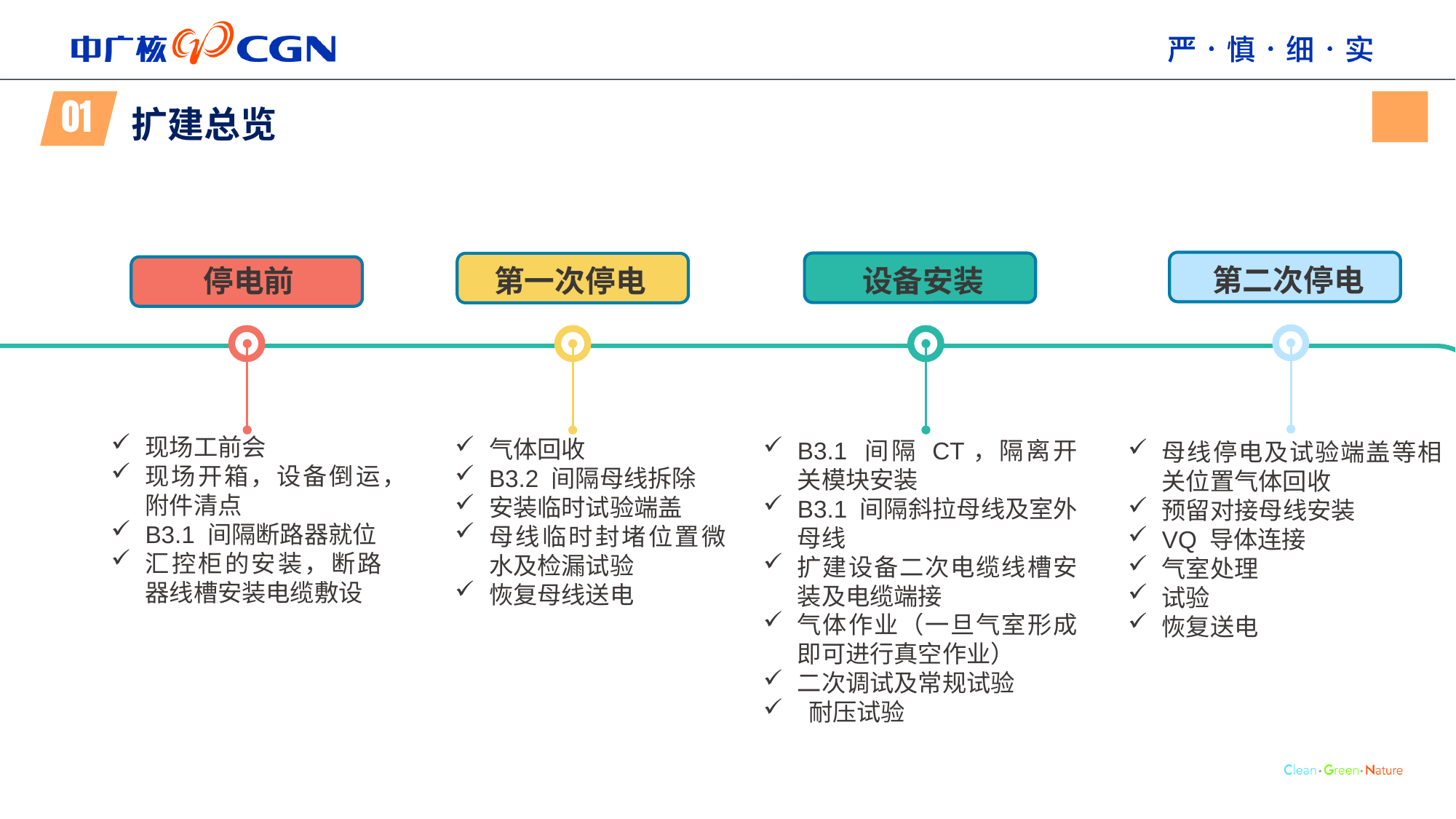

01

扩建总览

第二次停电
设备安装
第一次停电

停电前

现场工前会
现场开箱，设备倒运，附件清点
B3.1 间隔断路器就位
汇控柜的安装，断路器线槽安装电缆敷设
气体回收
B3.2 间隔母线拆除
安装临时试验端盖
母线临时封堵位置微水及检漏试验
恢复母线送电
B3.1 间隔 CT，隔离开关模块安装
B3.1 间隔斜拉母线及室外母线
扩建设备二次电缆线槽安装及电缆端接
气体作业（一旦气室形成即可进行真空作业）
二次调试及常规试验
 耐压试验
母线停电及试验端盖等相关位置气体回收
预留对接母线安装
VQ 导体连接
气室处理
试验
恢复送电